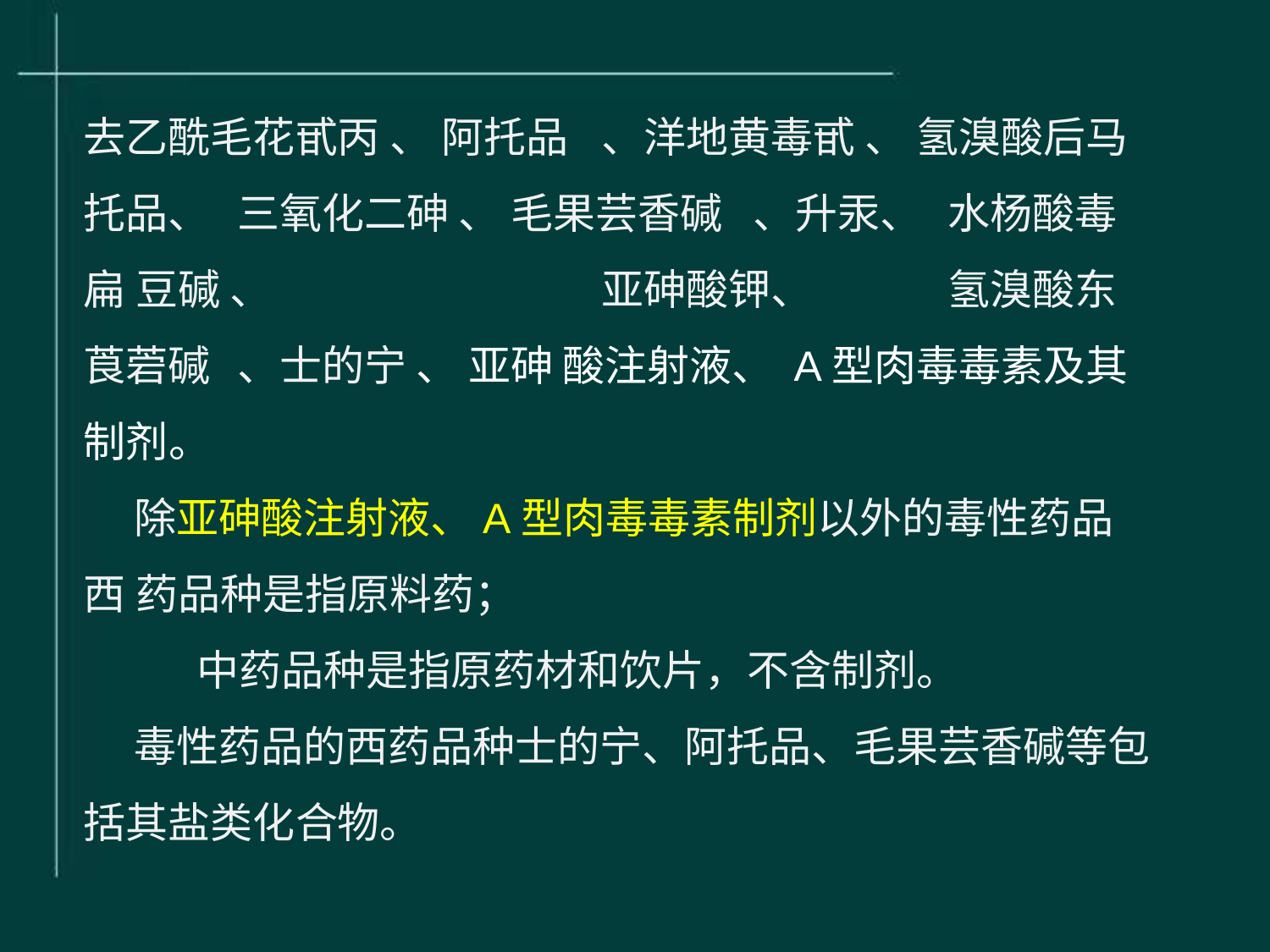

去乙酰毛花甙丙 、 阿托品	、洋地黄毒甙 、 氢溴酸后马 托品、	三氧化二砷 、 毛果芸香碱	、升汞、	水杨酸毒扁 豆碱 、		亚砷酸钾、	氢溴酸东莨菪碱	、士的宁 、 亚砷 酸注射液、 A型肉毒毒素及其制剂。
除亚砷酸注射液、A型肉毒毒素制剂以外的毒性药品西 药品种是指原料药；
中药品种是指原药材和饮片，不含制剂。
毒性药品的西药品种士的宁、阿托品、毛果芸香碱等包 括其盐类化合物。